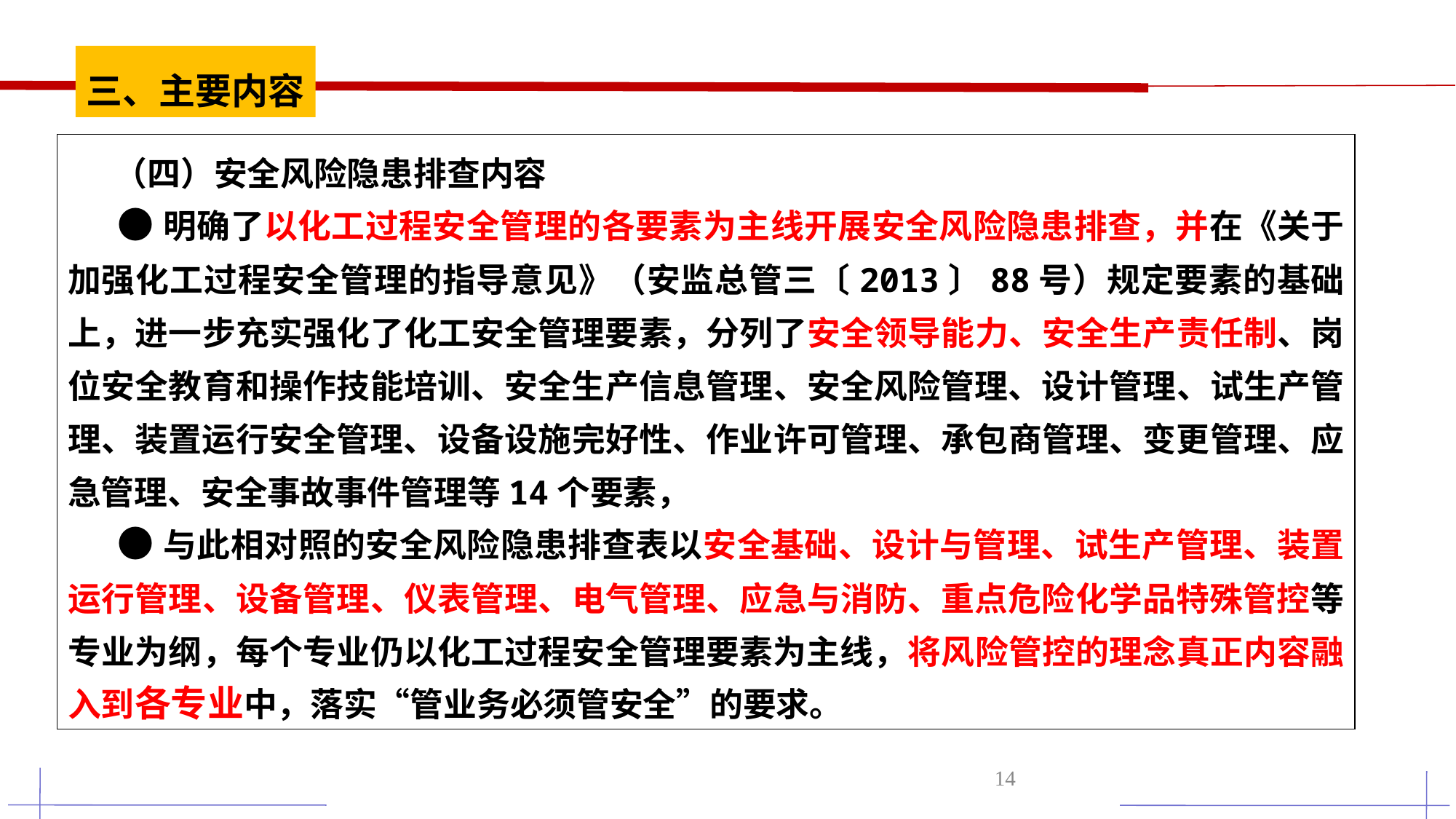

三、主要内容
     （四）安全风险隐患排查内容
      ●明确了以化工过程安全管理的各要素为主线开展安全风险隐患排查，并在《关于加强化工过程安全管理的指导意见》（安监总管三〔2013〕88号）规定要素的基础上，进一步充实强化了化工安全管理要素，分列了安全领导能力、安全生产责任制、岗位安全教育和操作技能培训、安全生产信息管理、安全风险管理、设计管理、试生产管理、装置运行安全管理、设备设施完好性、作业许可管理、承包商管理、变更管理、应急管理、安全事故事件管理等14个要素，
      ●与此相对照的安全风险隐患排查表以安全基础、设计与管理、试生产管理、装置运行管理、设备管理、仪表管理、电气管理、应急与消防、重点危险化学品特殊管控等专业为纲，每个专业仍以化工过程安全管理要素为主线，将风险管控的理念真正内容融入到各专业中，落实“管业务必须管安全”的要求。
14